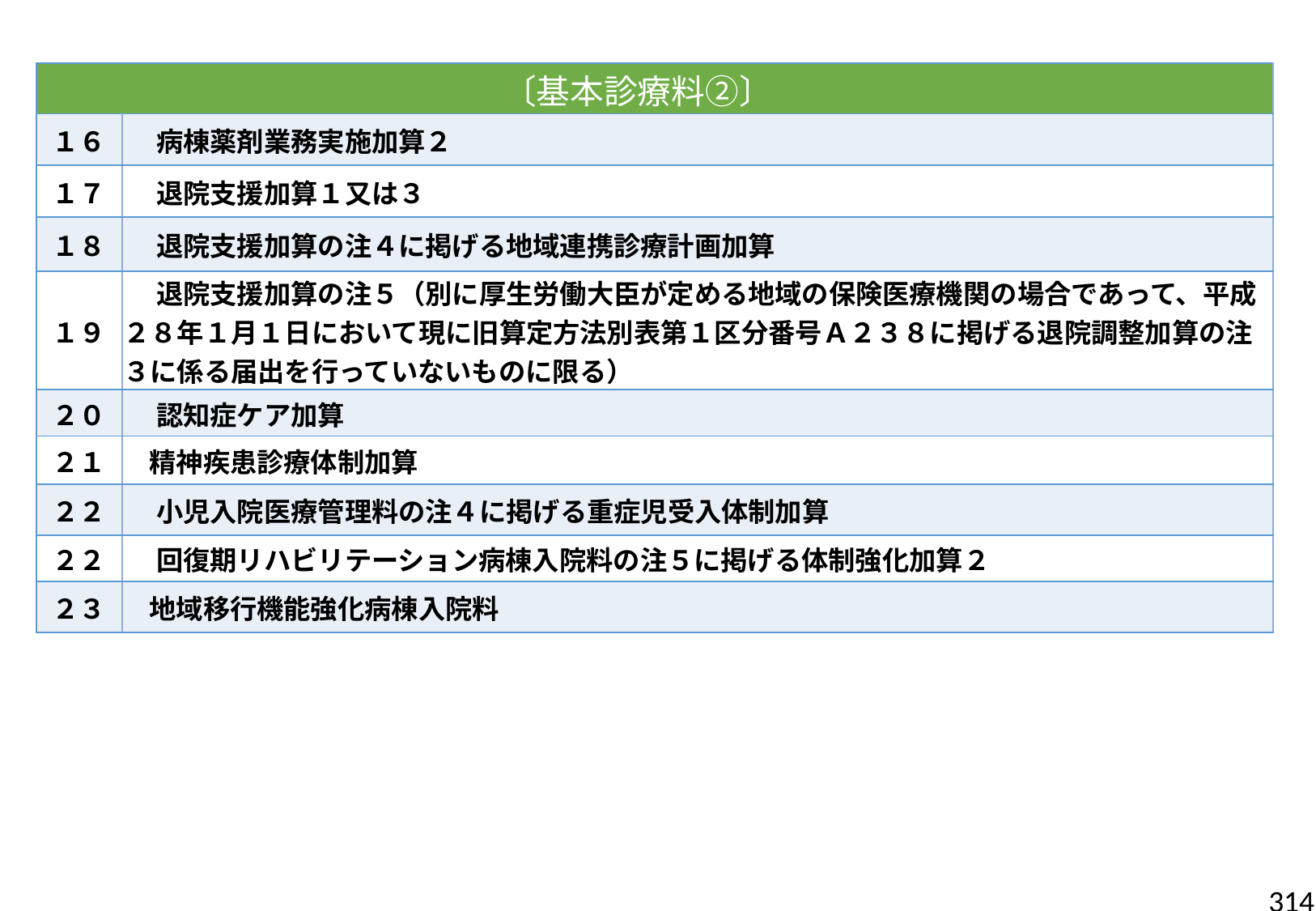

| 〔基本診療料②〕 |  |
| --- | --- |
| １６ | 病棟薬剤業務実施加算２ |
| １７ | 退院支援加算１又は３ |
| １８ | 退院支援加算の注４に掲げる地域連携診療計画加算 |
| １９ | 退院支援加算の注５（別に厚生労働大臣が定める地域の保険医療機関の場合であって、平成２８年１月１日において現に旧算定方法別表第１区分番号Ａ２３８に掲げる退院調整加算の注３に係る届出を行っていないものに限る） |
| ２０ | 認知症ケア加算 |
| ２１ | 精神疾患診療体制加算 |
| ２２ | 小児入院医療管理料の注４に掲げる重症児受入体制加算 |
| ２２ | 回復期リハビリテーション病棟入院料の注５に掲げる体制強化加算２ |
| ２３ | 地域移行機能強化病棟入院料 |
314